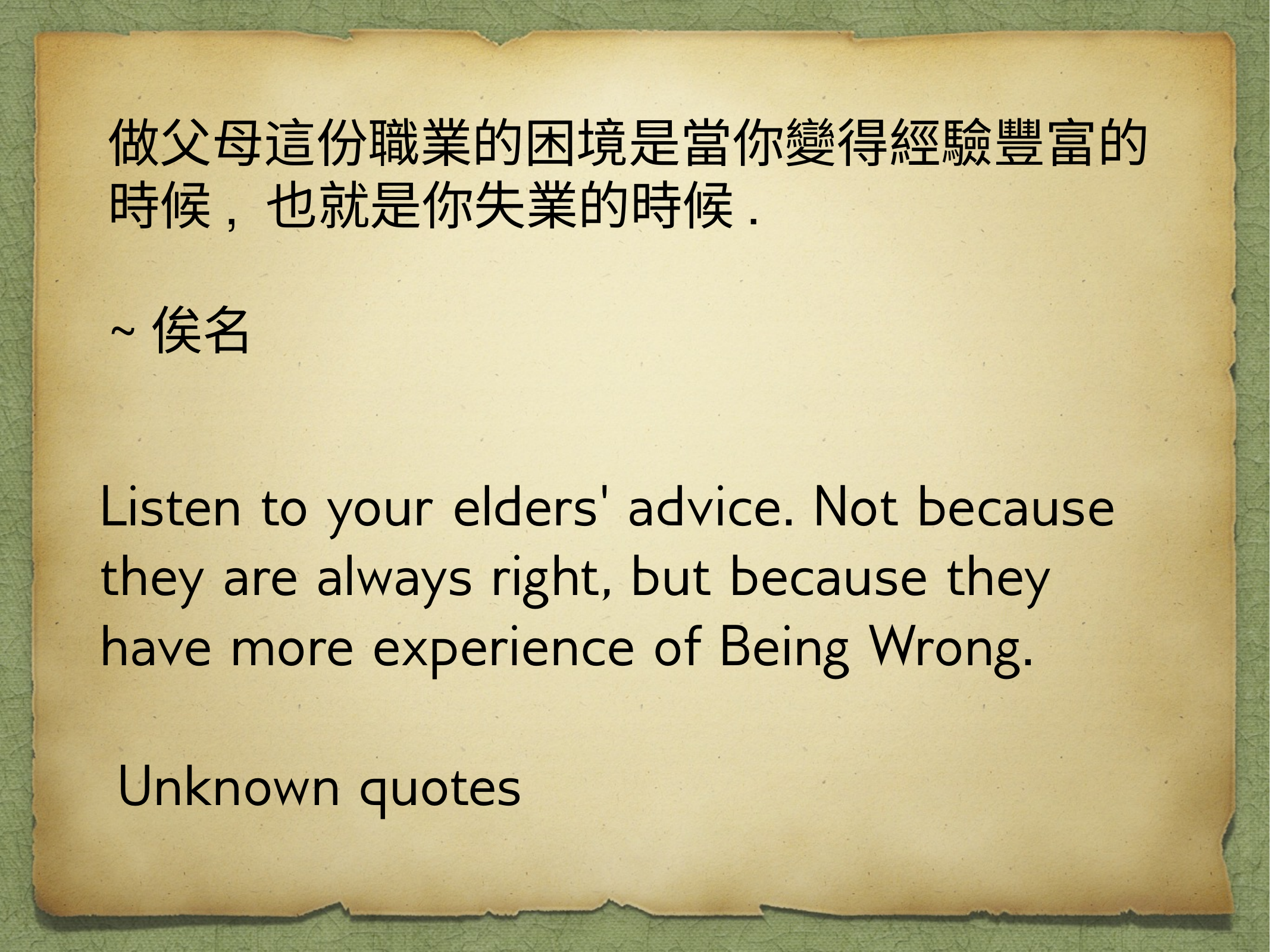

做父母這份職業的困境是當你變得經驗豐富的時候, 也就是你失業的時候.

~俟名
Listen to your elders' advice. Not because they are always right, but because they have more experience of Being Wrong.

 Unknown quotes